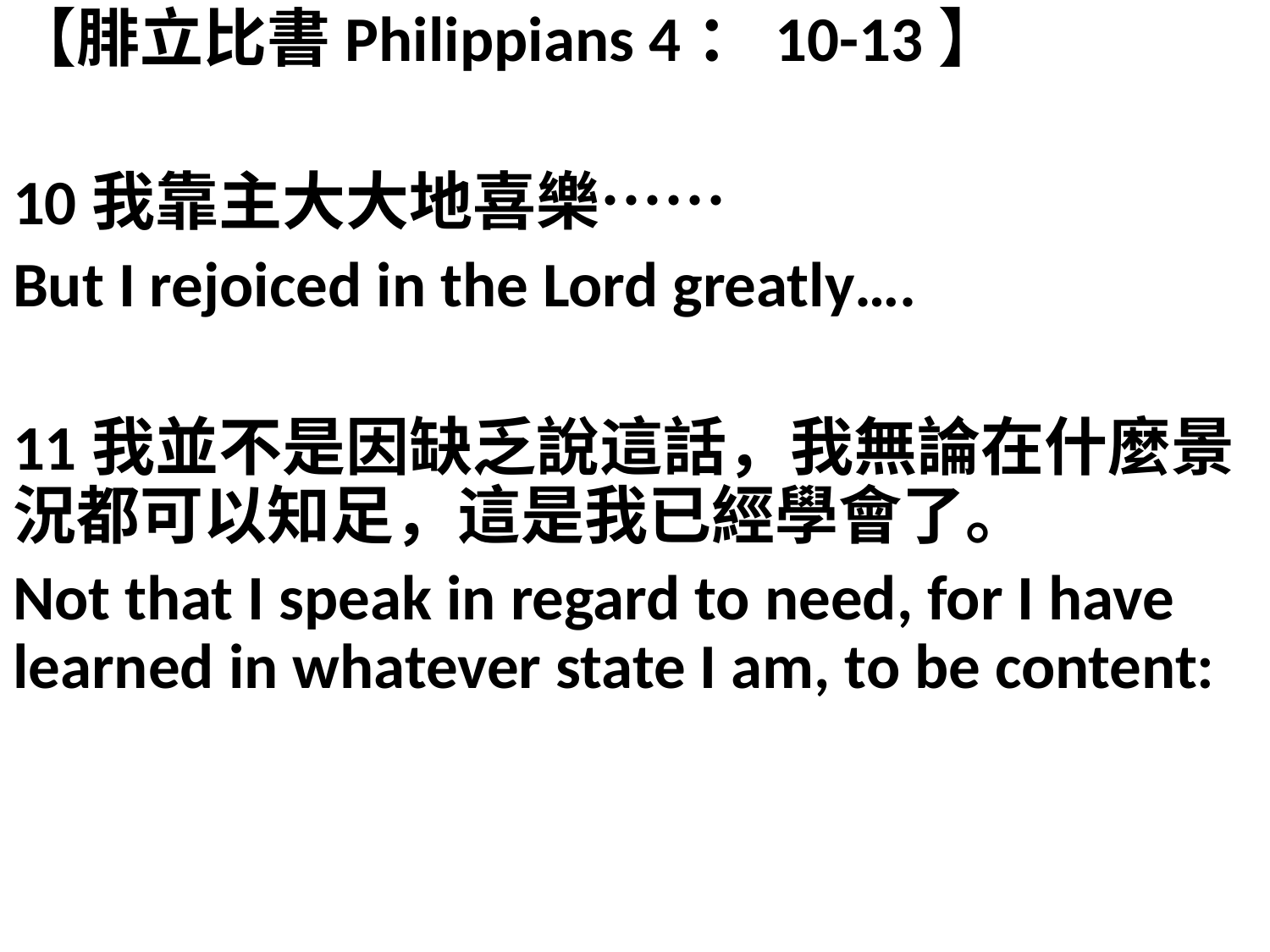

【腓立比書Philippians 4：10-13】

10我靠主大大地喜樂……
But I rejoiced in the Lord greatly….

11我並不是因缺乏說這話，我無論在什麼景況都可以知足，這是我已經學會了。
Not that I speak in regard to need, for I have learned in whatever state I am, to be content: